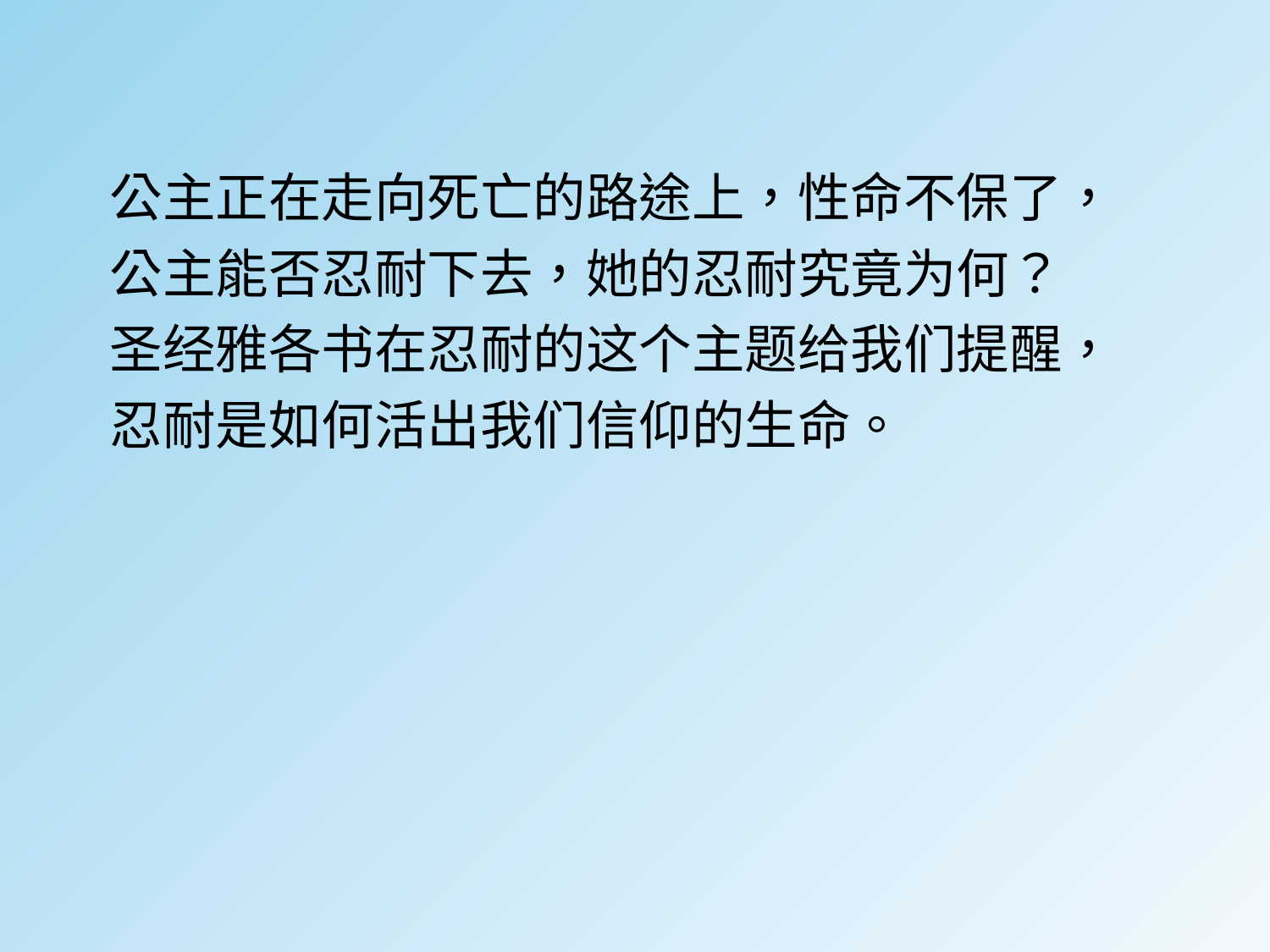

公主正在走向死亡的路途上，性命不保了，
公主能否忍耐下去，她的忍耐究竟为何？
圣经雅各书在忍耐的这个主题给我们提醒，
忍耐是如何活出我们信仰的生命。